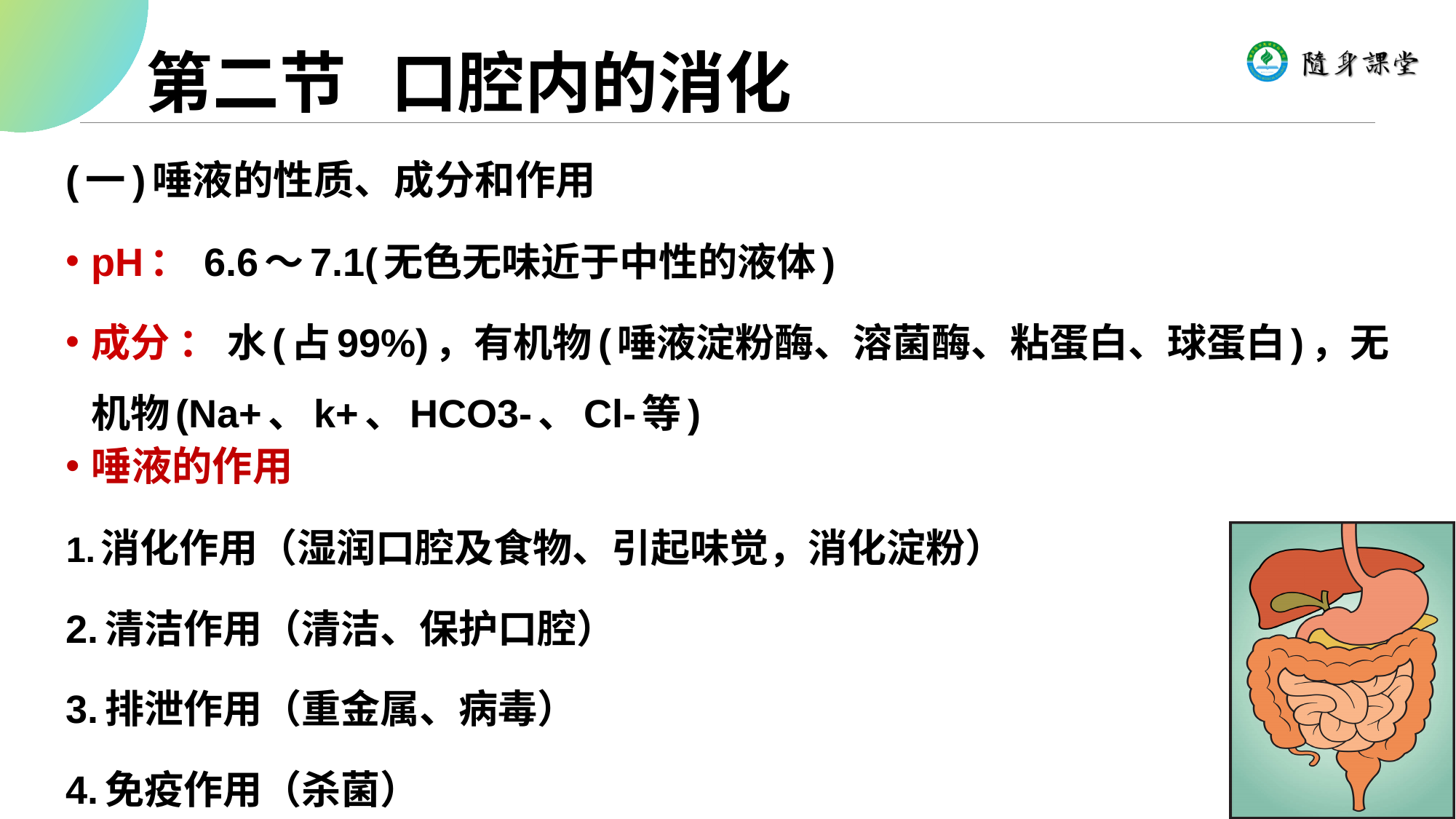

第二节   口腔内的消化
(一)唾液的性质、成分和作用
pH： 6.6～7.1(无色无味近于中性的液体)
成分 ： 水(占99%)，有机物(唾液淀粉酶、溶菌酶、粘蛋白、球蛋白)，无机物(Na+、k+、HCO3-、Cl-等)
唾液的作用
1.消化作用（湿润口腔及食物、引起味觉，消化淀粉）
2.清洁作用（清洁、保护口腔）
3.排泄作用（重金属、病毒）
4.免疫作用（杀菌）